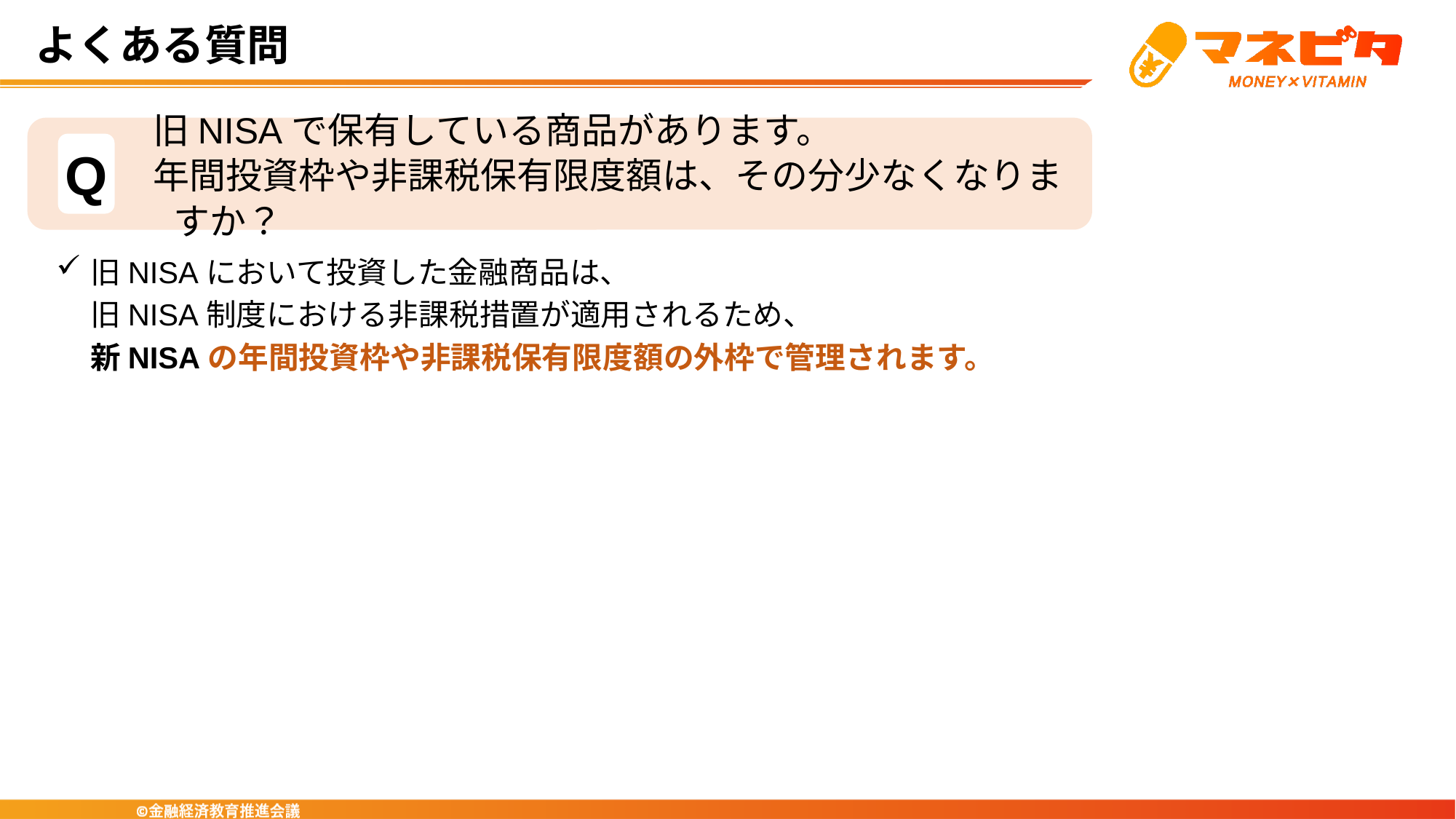

よくある質問
旧NISAで保有している商品があります。
年間投資枠や非課税保有限度額は、その分少なくなりますか？
Q
旧NISAにおいて投資した金融商品は、
旧NISA制度における非課税措置が適用されるため、
新NISAの年間投資枠や非課税保有限度額の外枠で管理されます。